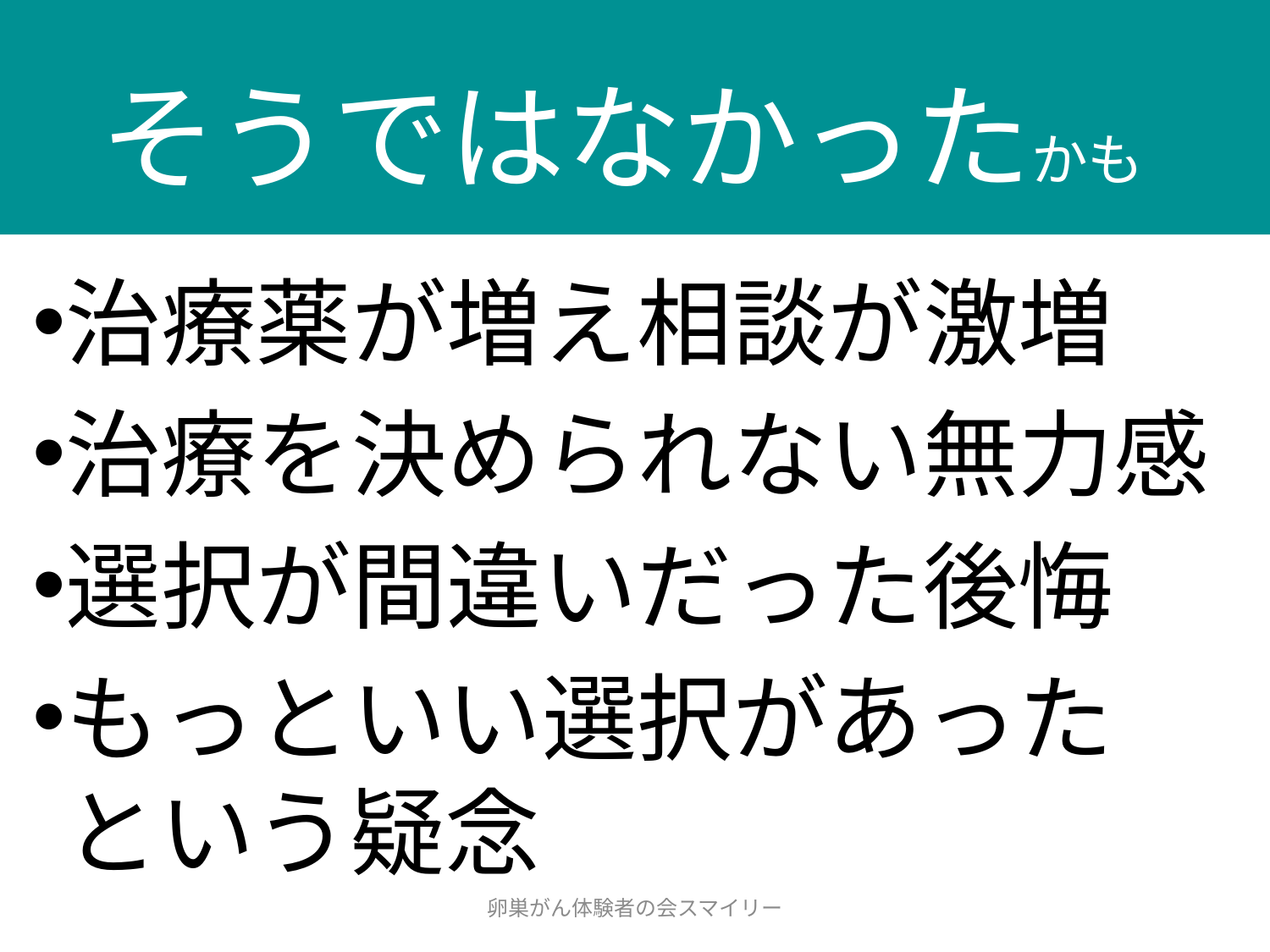

# そうではなかったかも
治療薬が増え相談が激増
治療を決められない無力感
選択が間違いだった後悔
もっといい選択があった
という疑念
卵巣がん体験者の会スマイリー